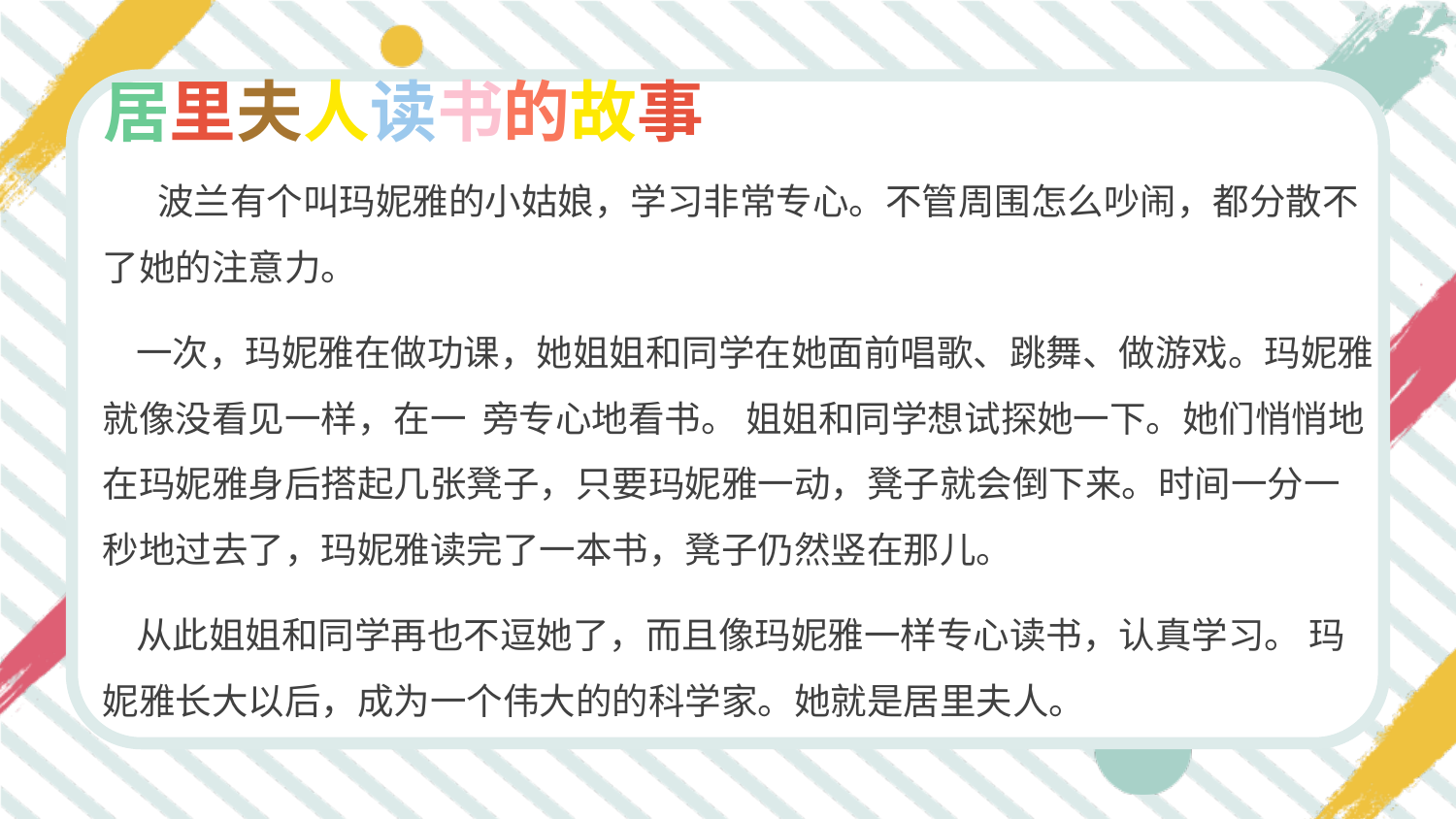

居里夫人读书的故事
波兰有个叫玛妮雅的小姑娘，学习非常专心。不管周围怎么吵闹，都分散不了她的注意力。
   一次，玛妮雅在做功课，她姐姐和同学在她面前唱歌、跳舞、做游戏。玛妮雅就像没看见一样，在一  旁专心地看书。 姐姐和同学想试探她一下。她们悄悄地在玛妮雅身后搭起几张凳子，只要玛妮雅一动，凳子就会倒下来。时间一分一秒地过去了，玛妮雅读完了一本书，凳子仍然竖在那儿。
   从此姐姐和同学再也不逗她了，而且像玛妮雅一样专心读书，认真学习。 玛妮雅长大以后，成为一个伟大的的科学家。她就是居里夫人。